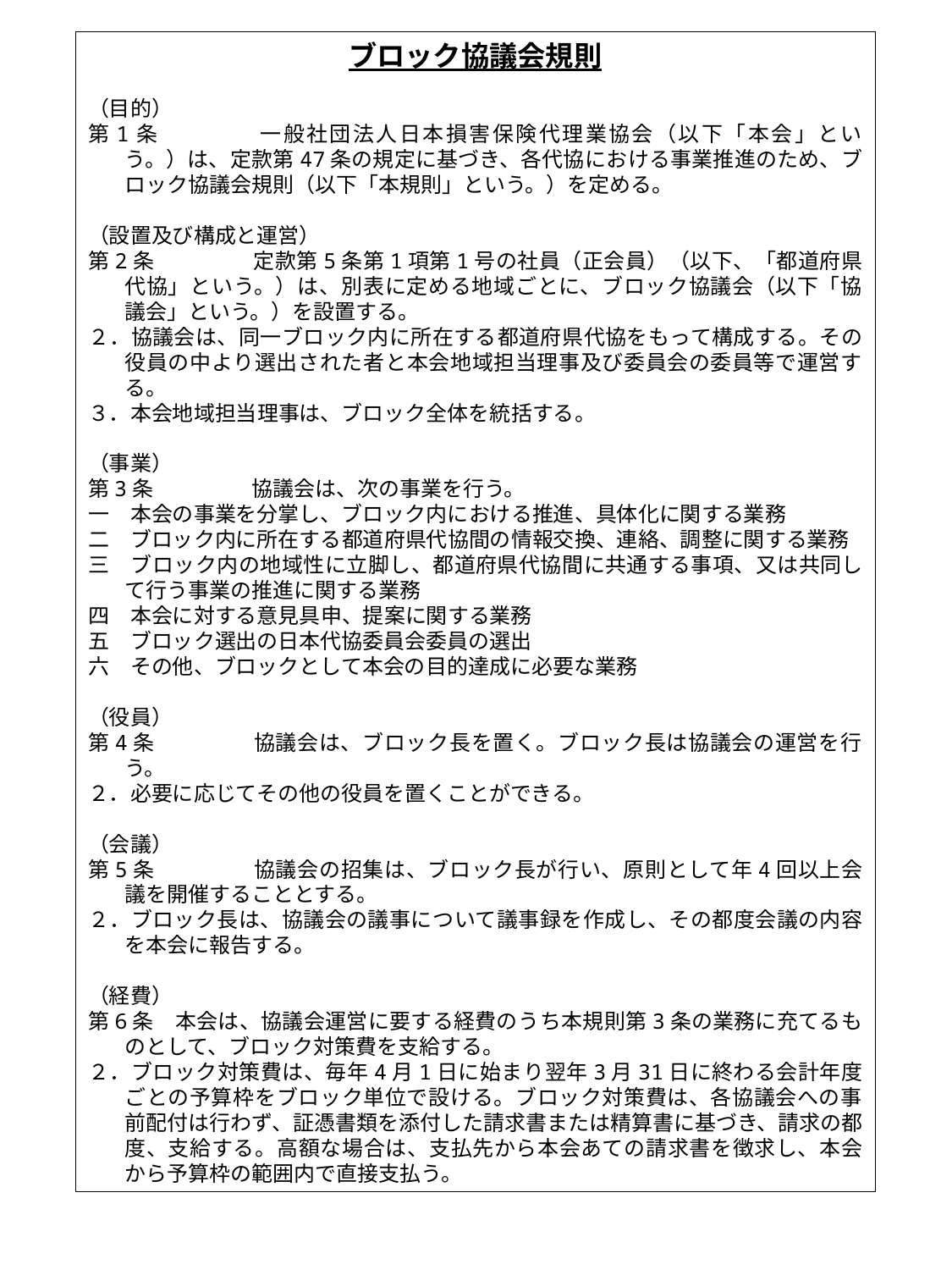

ブロック協議会規則

（目的）
第1条	一般社団法人日本損害保険代理業協会（以下「本会」という。）は、定款第47条の規定に基づき、各代協における事業推進のため、ブロック協議会規則（以下「本規則」という。）を定める。

（設置及び構成と運営）
第2条	定款第5条第1項第1号の社員（正会員）（以下、「都道府県代協」という。）は、別表に定める地域ごとに、ブロック協議会（以下「協議会」という。）を設置する。
２．協議会は、同一ブロック内に所在する都道府県代協をもって構成する。その役員の中より選出された者と本会地域担当理事及び委員会の委員等で運営する。
３．本会地域担当理事は、ブロック全体を統括する。

（事業）
第3条	協議会は、次の事業を行う。
一　本会の事業を分掌し、ブロック内における推進、具体化に関する業務
二　ブロック内に所在する都道府県代協間の情報交換、連絡、調整に関する業務
三　ブロック内の地域性に立脚し、都道府県代協間に共通する事項、又は共同して行う事業の推進に関する業務
四　本会に対する意見具申、提案に関する業務
五　ブロック選出の日本代協委員会委員の選出
六　その他、ブロックとして本会の目的達成に必要な業務

（役員）
第4条	協議会は、ブロック長を置く。ブロック長は協議会の運営を行う。
２．必要に応じてその他の役員を置くことができる。

（会議）
第5条	協議会の招集は、ブロック長が行い、原則として年4回以上会議を開催することとする。
２．ブロック長は、協議会の議事について議事録を作成し、その都度会議の内容を本会に報告する。

（経費）
第6条　本会は、協議会運営に要する経費のうち本規則第3条の業務に充てるものとして、ブロック対策費を支給する。
２．ブロック対策費は、毎年4月1日に始まり翌年3月31日に終わる会計年度ごとの予算枠をブロック単位で設ける。ブロック対策費は、各協議会への事前配付は行わず、証憑書類を添付した請求書または精算書に基づき、請求の都度、支給する。高額な場合は、支払先から本会あての請求書を徴求し、本会から予算枠の範囲内で直接支払う。